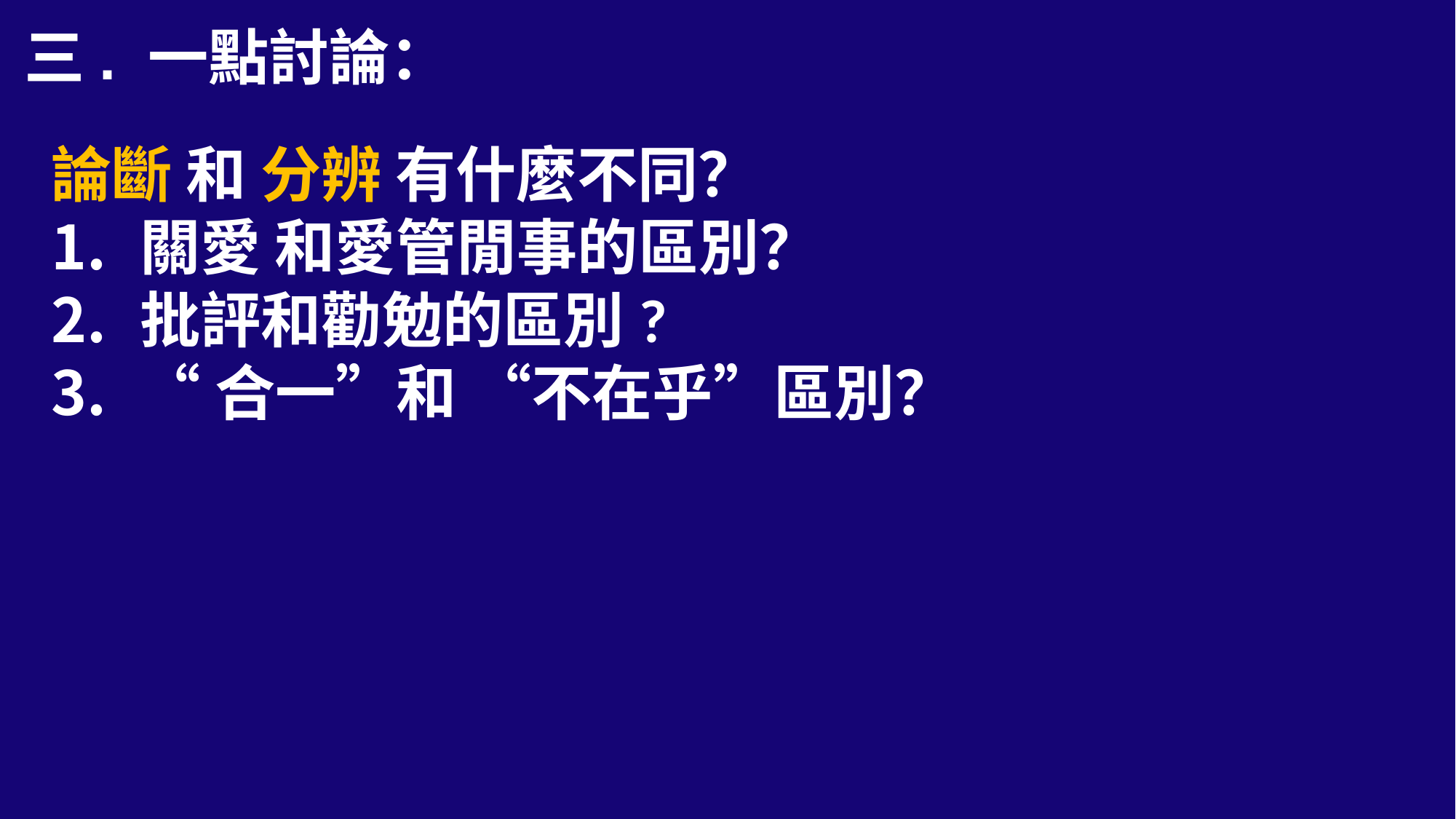

三. 一點討論：
論斷 和 分辨 有什麼不同？
關愛 和愛管閒事的區別？
批評和勸勉的區別?
“合一”和 “不在乎”區別？